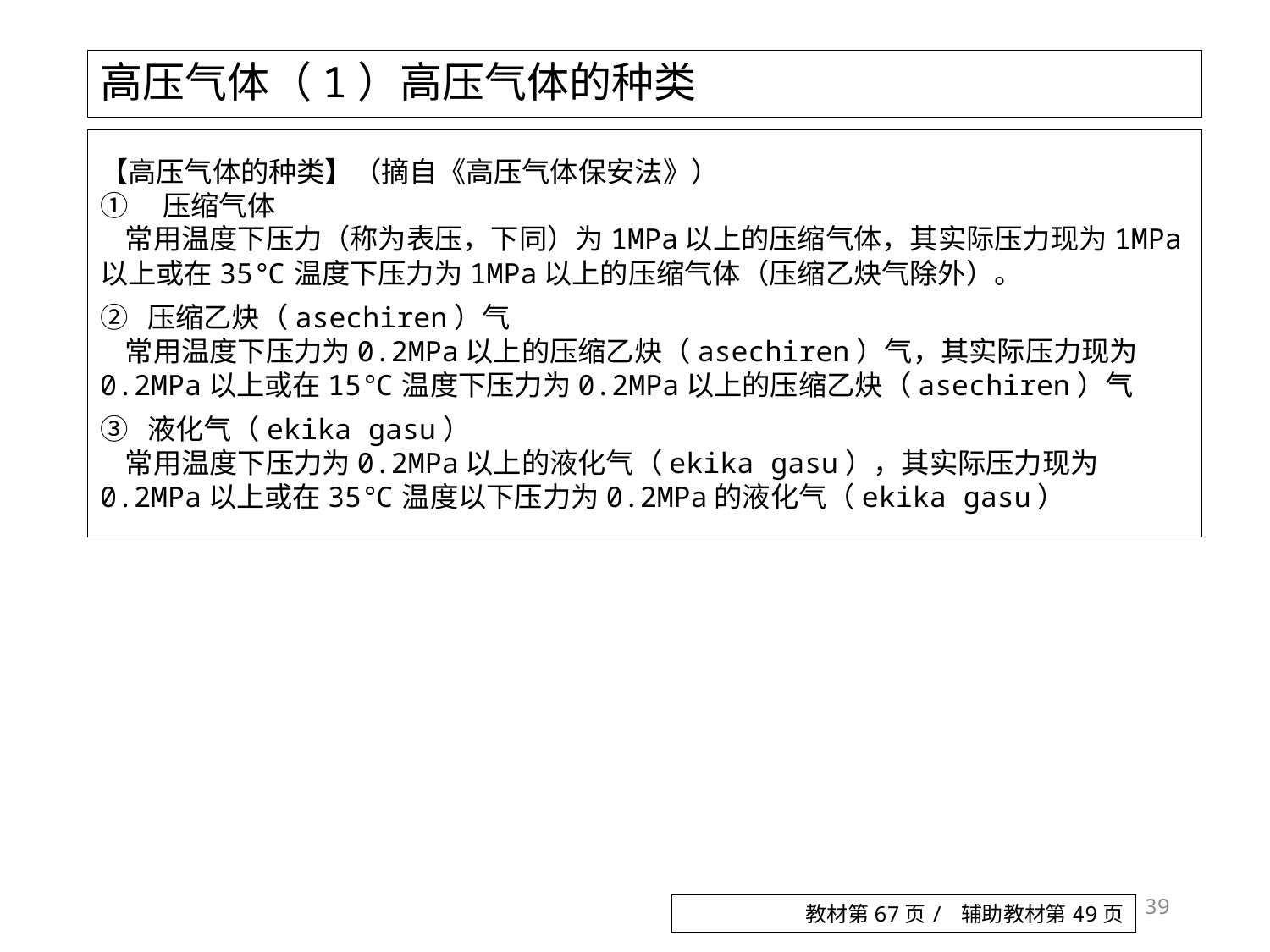

# 高压气体（1）高压气体的种类
【高压气体的种类】（摘自《高压气体保安法》）
①　压缩气体
常用温度下压力（称为表压，下同）为1MPa以上的压缩气体，其实际压力现为1MPa以上或在35℃温度下压力为1MPa以上的压缩气体（压缩乙炔气除外）。
②  压缩乙炔（asechiren）气
常用温度下压力为0.2MPa以上的压缩乙炔（asechiren）气，其实际压力现为0.2MPa以上或在15℃温度下压力为0.2MPa以上的压缩乙炔（asechiren）气
③  液化气（ekika gasu）
常用温度下压力为0.2MPa以上的液化气（ekika gasu），其实际压力现为0.2MPa以上或在35℃温度以下压力为0.2MPa的液化气（ekika gasu）
39
教材第67页/ 辅助教材第49页